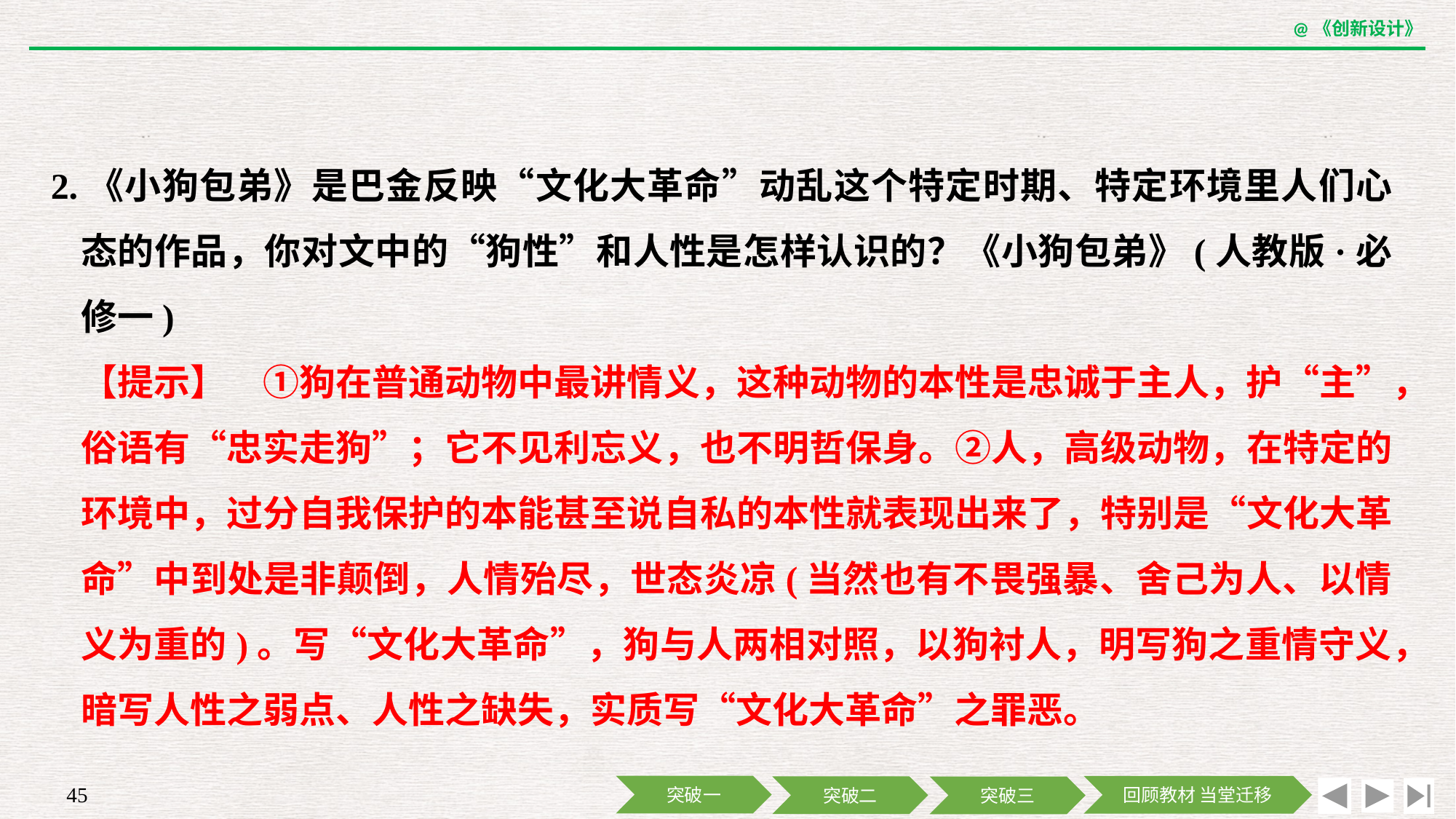

2.《小狗包弟》是巴金反映“文化大革命”动乱这个特定时期、特定环境里人们心态的作品，你对文中的“狗性”和人性是怎样认识的？《小狗包弟》(人教版·必修一)
	【提示】　①狗在普通动物中最讲情义，这种动物的本性是忠诚于主人，护“主”，俗语有“忠实走狗”；它不见利忘义，也不明哲保身。②人，高级动物，在特定的环境中，过分自我保护的本能甚至说自私的本性就表现出来了，特别是“文化大革命”中到处是非颠倒，人情殆尽，世态炎凉(当然也有不畏强暴、舍己为人、以情义为重的)。写“文化大革命”，狗与人两相对照，以狗衬人，明写狗之重情守义，暗写人性之弱点、人性之缺失，实质写“文化大革命”之罪恶。